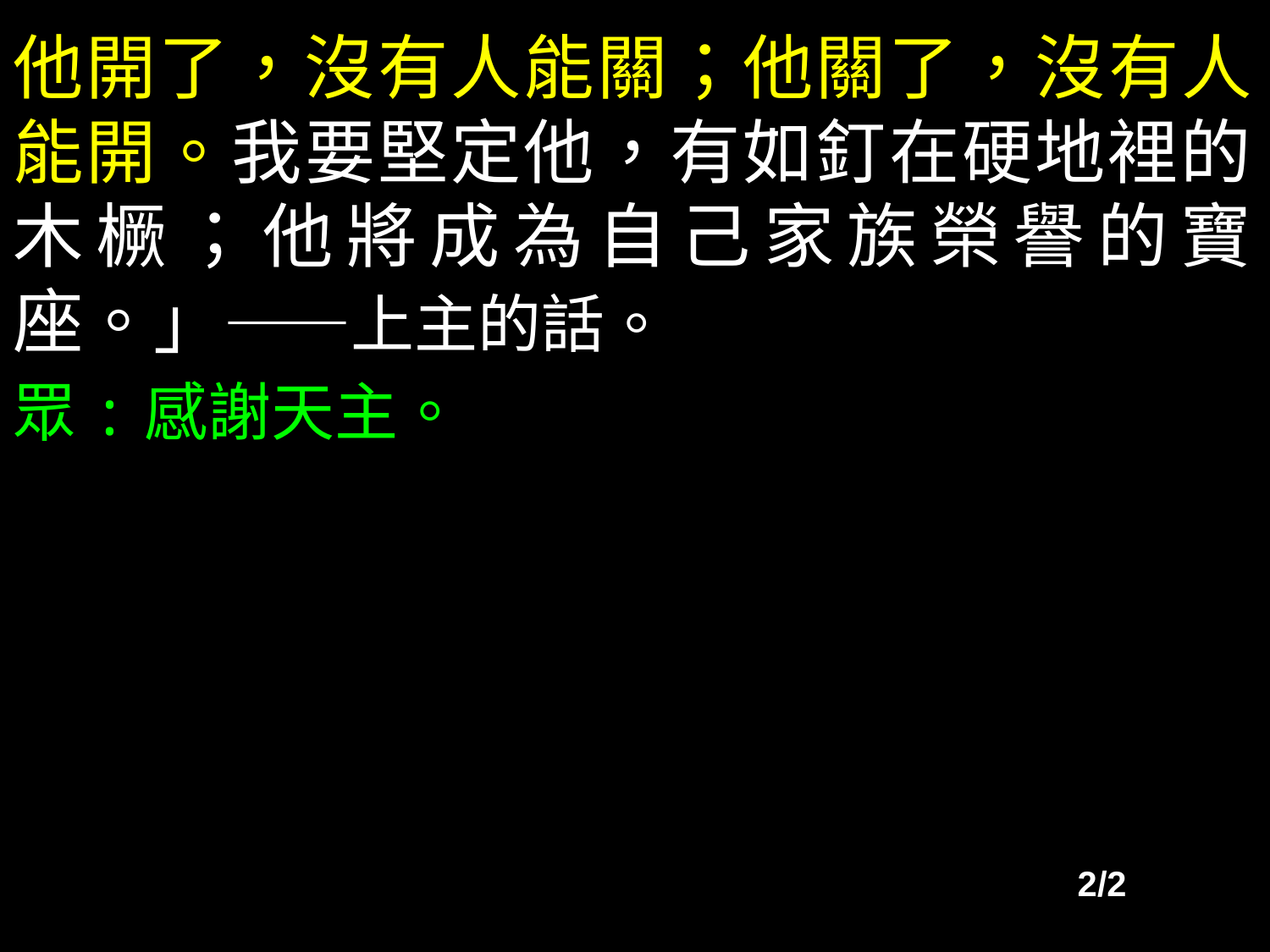

他開了，沒有人能關；他關了，沒有人能開。我要堅定他，有如釘在硬地裡的木橛；他將成為自己家族榮譽的寶座。」——上主的話。
眾:感謝天主。

2/2